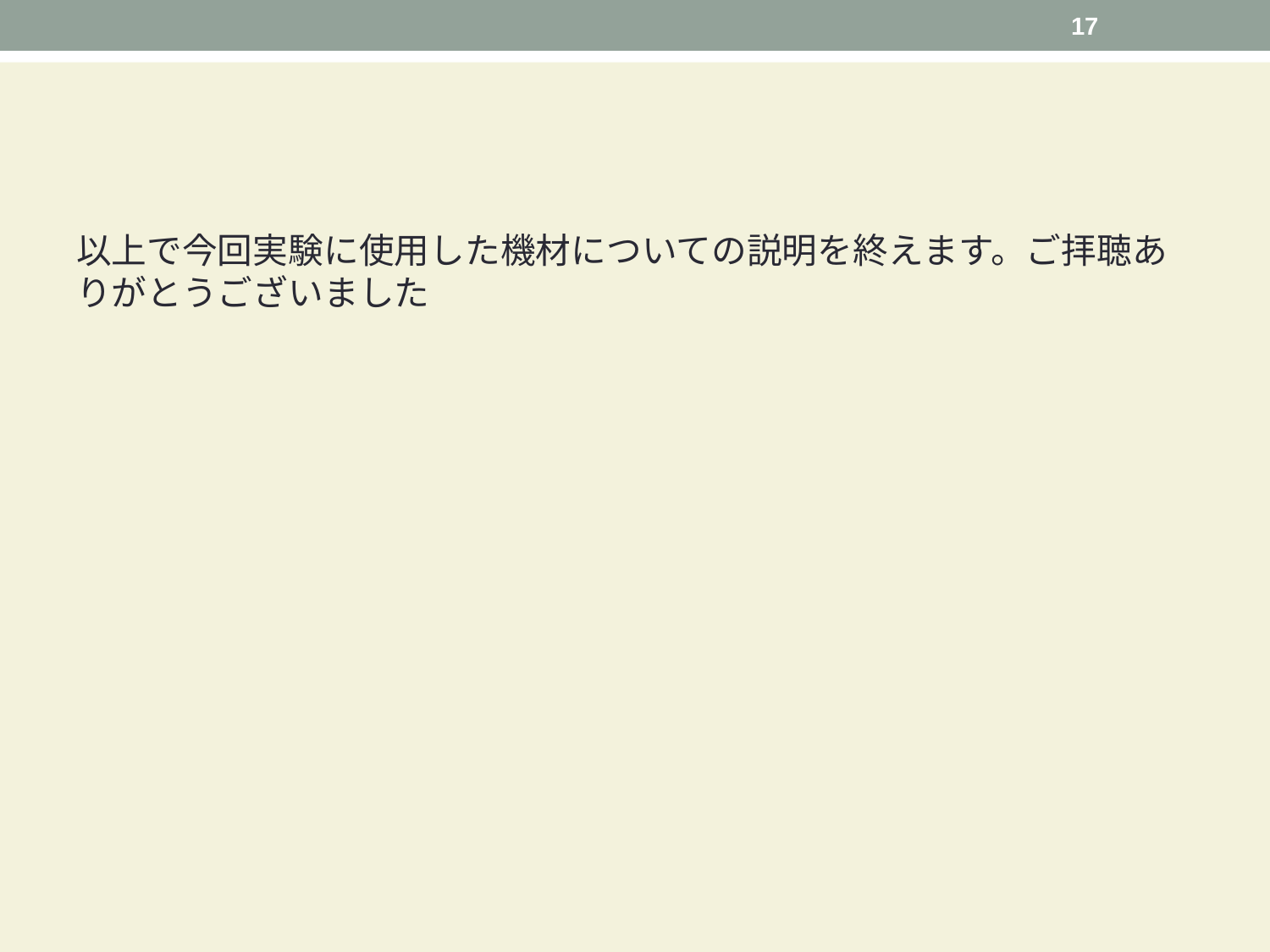

17
#
以上で今回実験に使用した機材についての説明を終えます。ご拝聴ありがとうございました